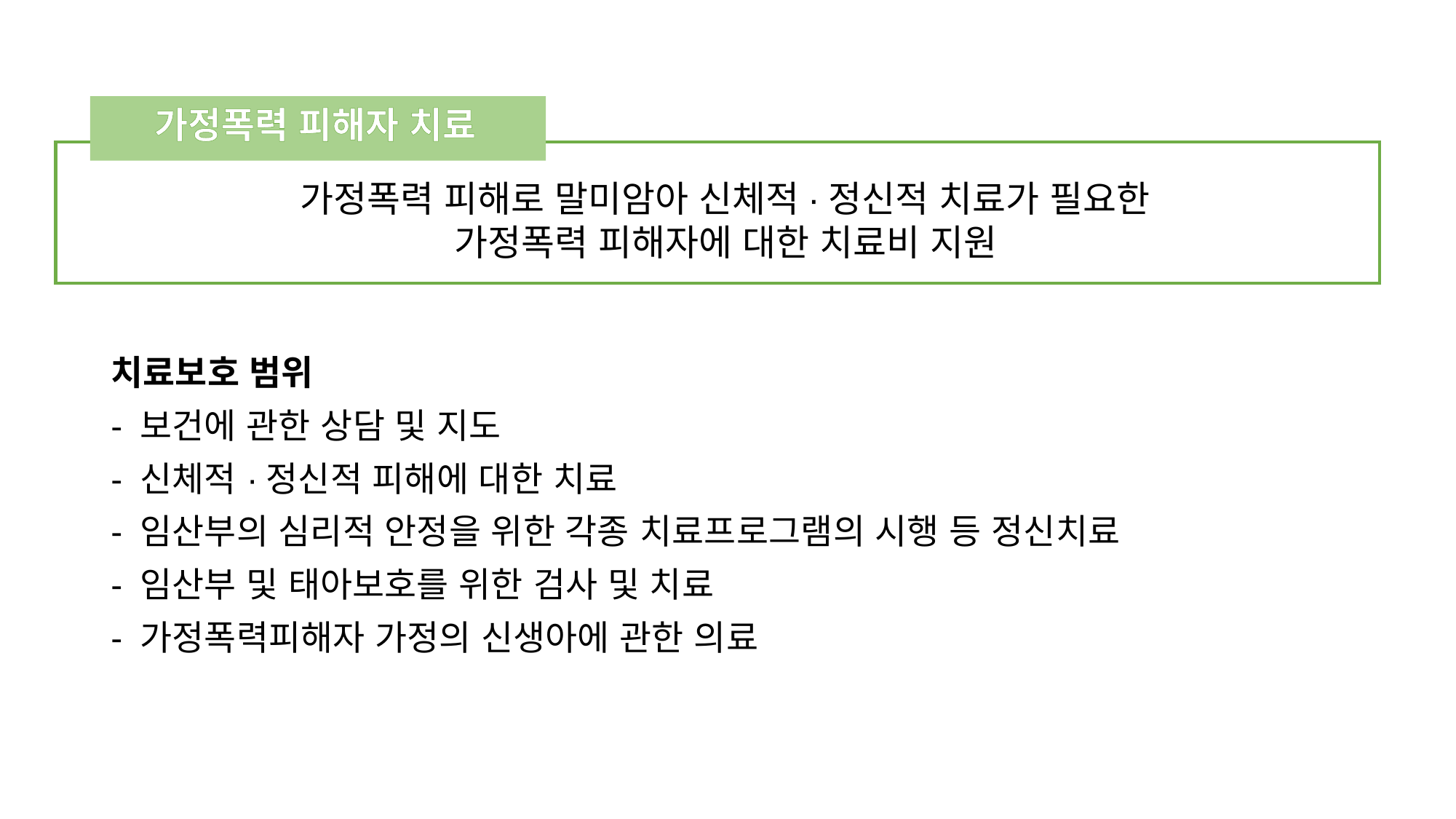

가정폭력 피해자 치료

 가정폭력 피해로 말미암아 신체적·정신적 치료가 필요한
가정폭력 피해자에 대한 치료비 지원
| 치료보호 범위 |
| --- |
| - 보건에 관한 상담 및 지도 |
| - 신체적·정신적 피해에 대한 치료 |
| - 임산부의 심리적 안정을 위한 각종 치료프로그램의 시행 등 정신치료 |
| - 임산부 및 태아보호를 위한 검사 및 치료 |
| - 가정폭력피해자 가정의 신생아에 관한 의료 |